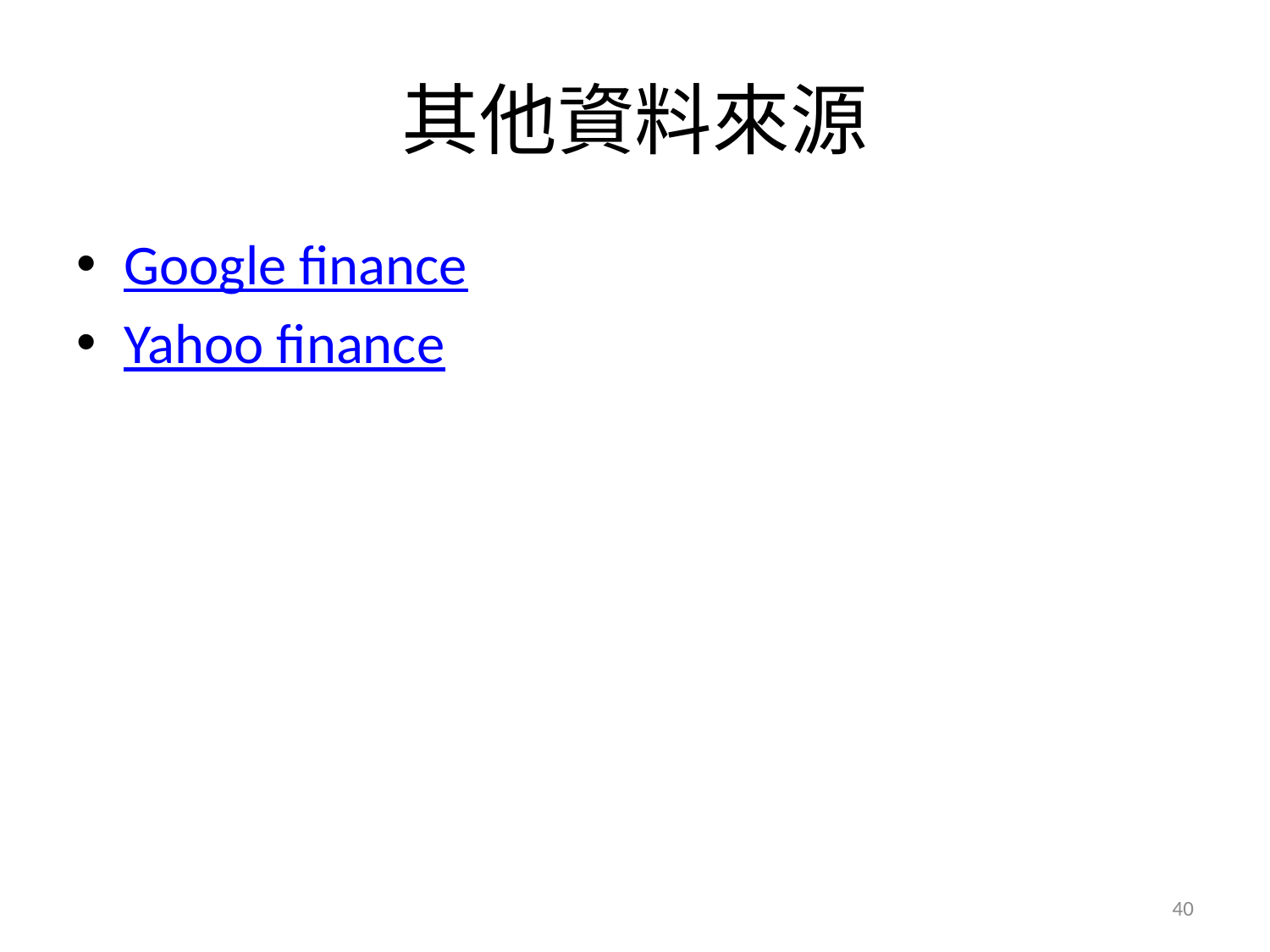

# 其他資料來源
Google finance
Yahoo finance

40